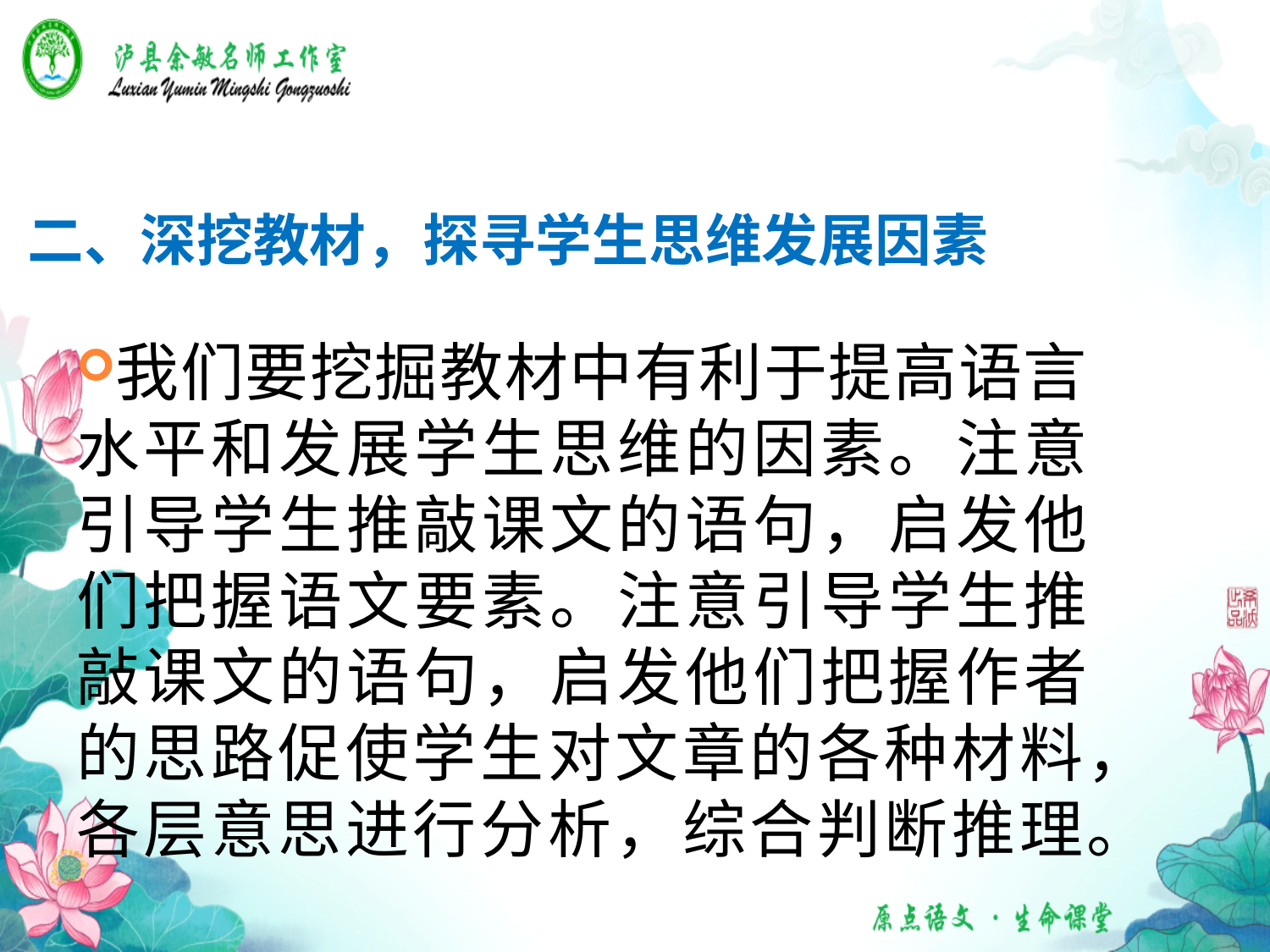

# 二、深挖教材，探寻学生思维发展因素
我们要挖掘教材中有利于提高语言水平和发展学生思维的因素。注意引导学生推敲课文的语句，启发他们把握语文要素。注意引导学生推敲课文的语句，启发他们把握作者的思路促使学生对文章的各种材料，各层意思进行分析，综合判断推理。